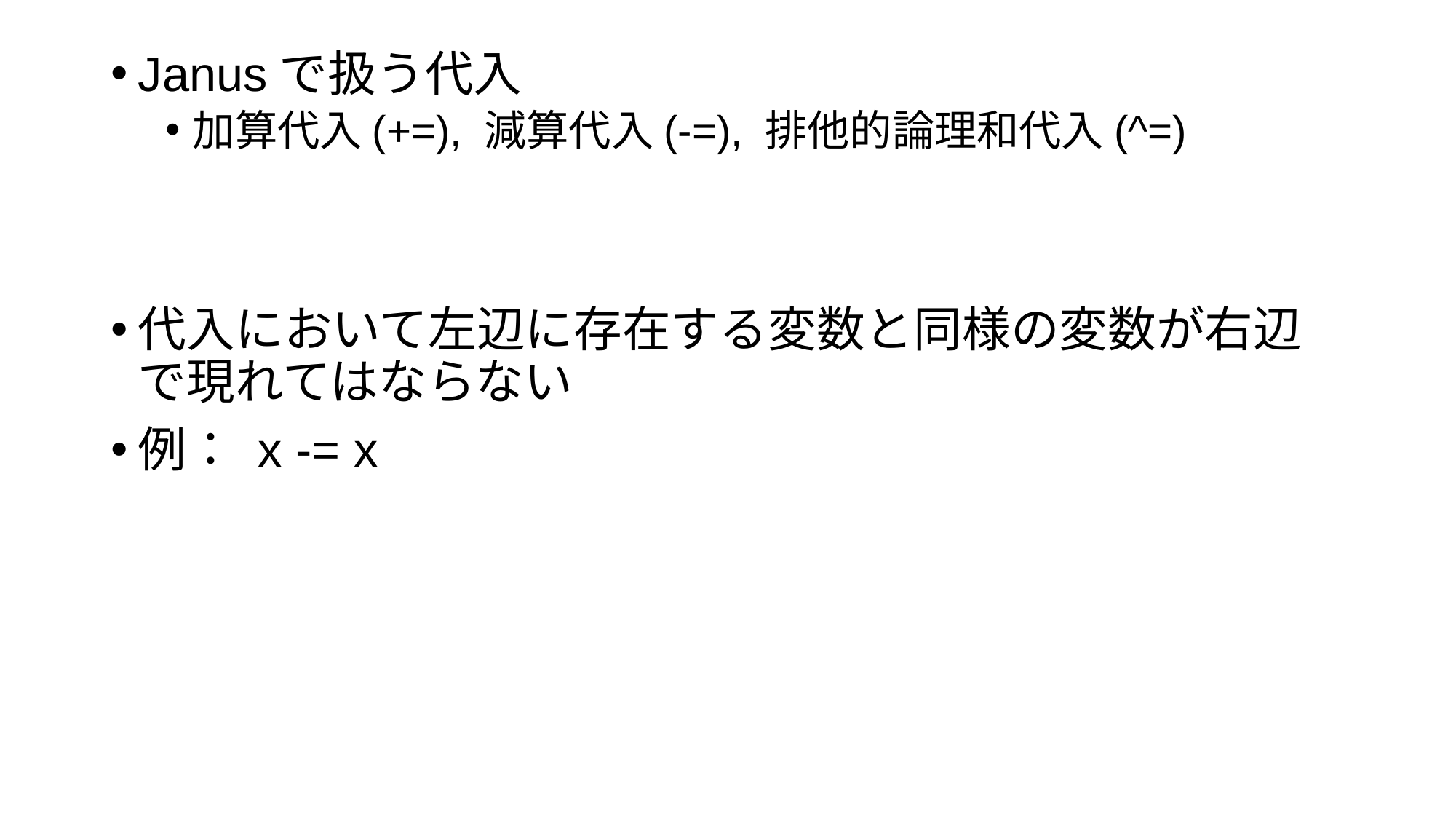

#
Janusで扱う代入
加算代入(+=), 減算代入(-=), 排他的論理和代入(^=)

代入において左辺に存在する変数と同様の変数が右辺で現れてはならない
例： x -= x